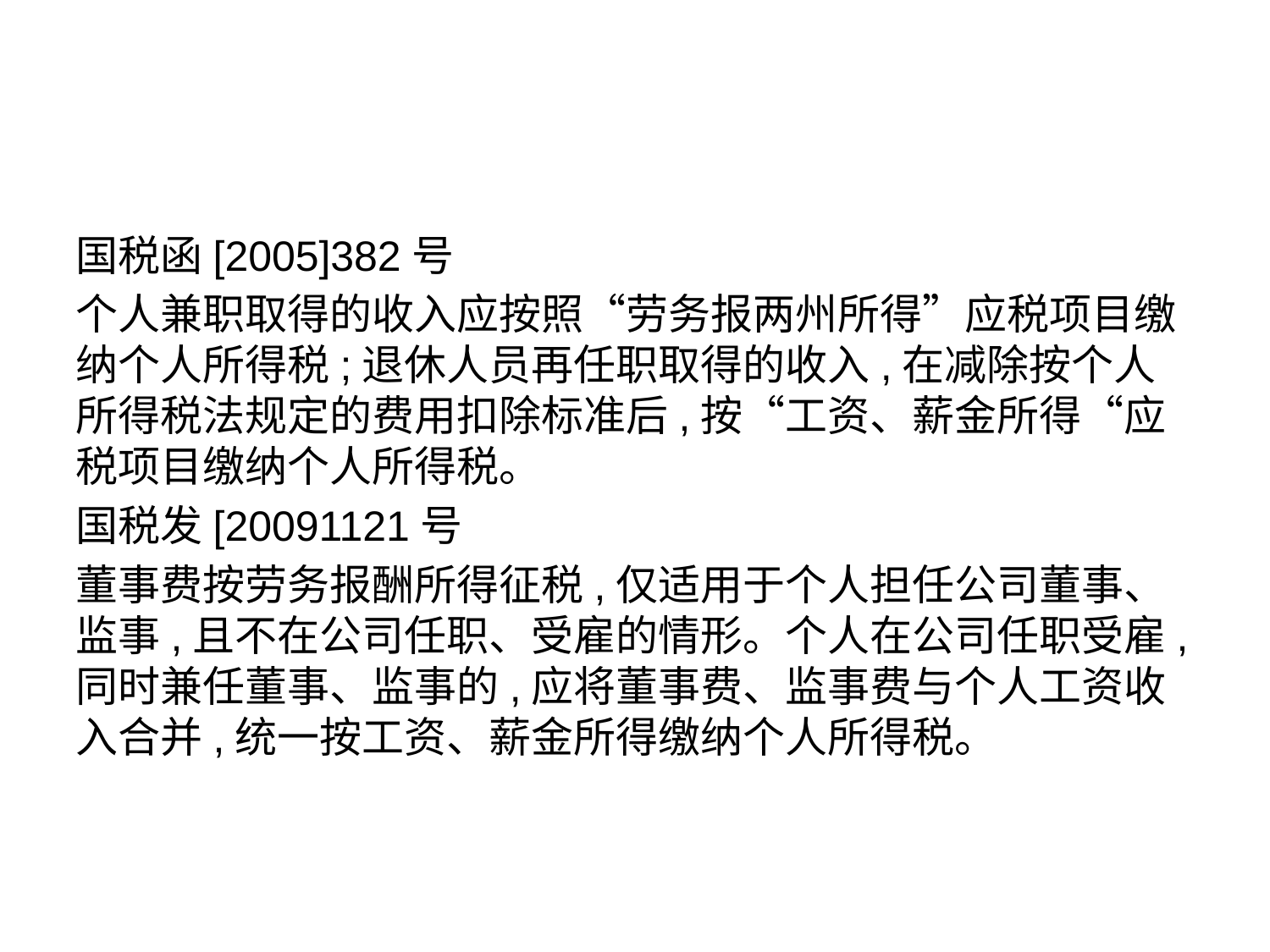

#
国税函[2005]382号
个人兼职取得的收入应按照“劳务报两州所得”应税项目缴纳个人所得税;退休人员再任职取得的收入,在减除按个人所得税法规定的费用扣除标准后,按“工资、薪金所得“应税项目缴纳个人所得税。
国税发[20091121号
董事费按劳务报酬所得征税,仅适用于个人担任公司董事、监事,且不在公司任职、受雇的情形。个人在公司任职受雇,同时兼任董事、监事的,应将董事费、监事费与个人工资收入合并,统一按工资、薪金所得缴纳个人所得税。